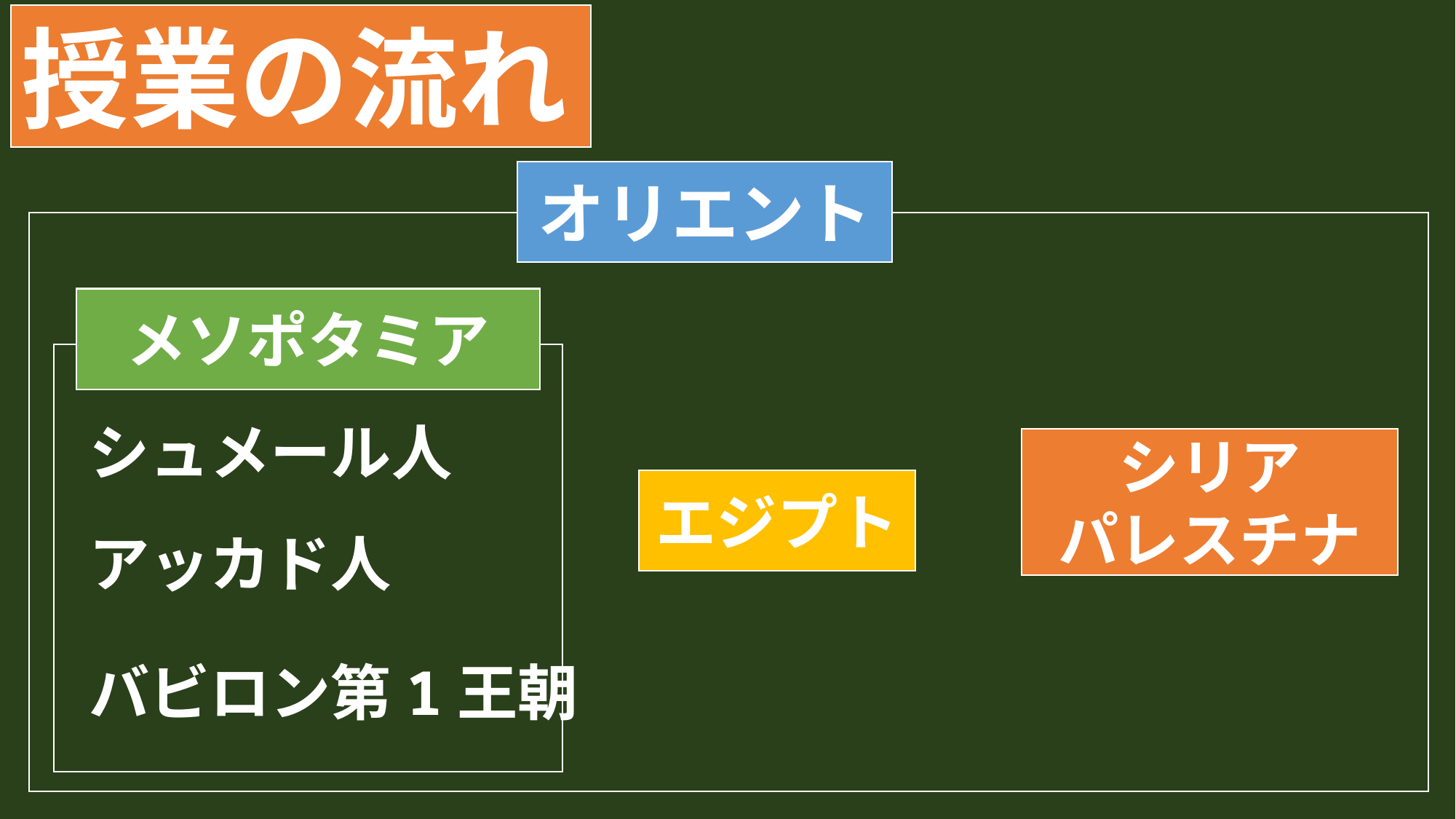

授業の流れ
オリエント

メソポタミア

シュメール人
シリア
パレスチナ
エジプト
アッカド人
バビロン第1王朝